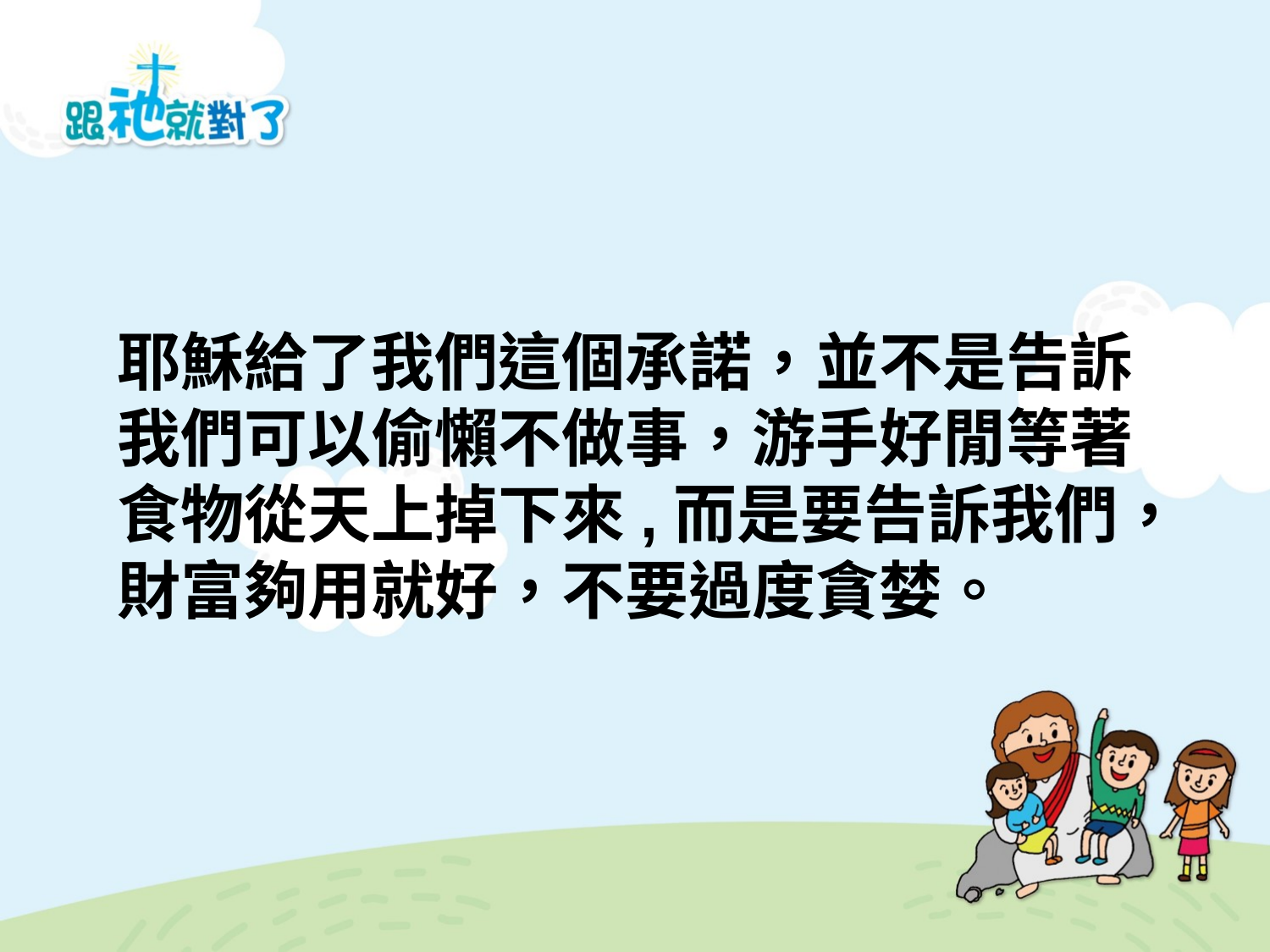

耶穌給了我們這個承諾，並不是告訴我們可以偷懶不做事，游手好閒等著食物從天上掉下來,而是要告訴我們，財富夠用就好，不要過度貪婪。